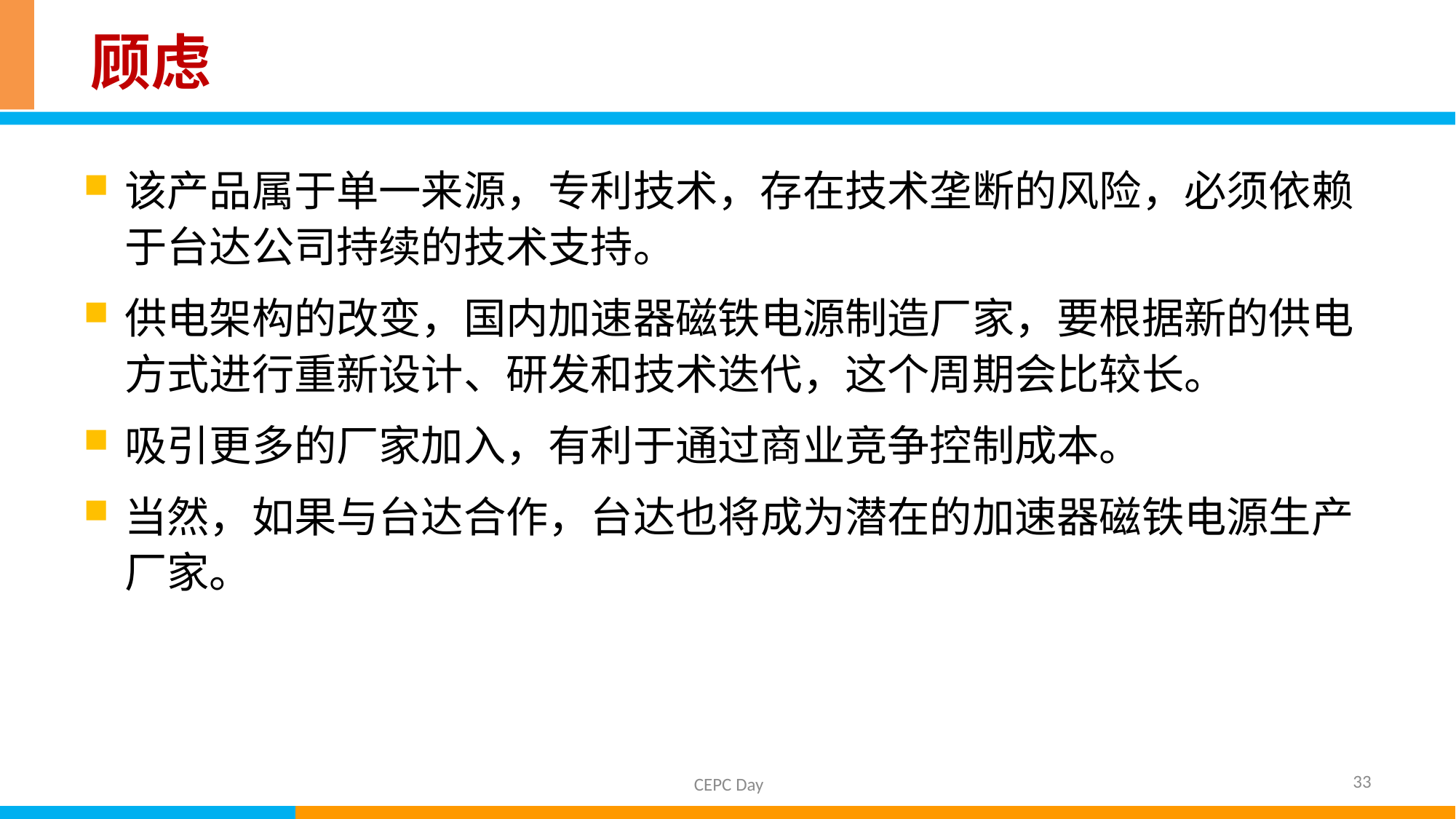

# 顾虑
该产品属于单一来源，专利技术，存在技术垄断的风险，必须依赖于台达公司持续的技术支持。
供电架构的改变，国内加速器磁铁电源制造厂家，要根据新的供电方式进行重新设计、研发和技术迭代，这个周期会比较长。
吸引更多的厂家加入，有利于通过商业竞争控制成本。
当然，如果与台达合作，台达也将成为潜在的加速器磁铁电源生产厂家。
33
CEPC Day